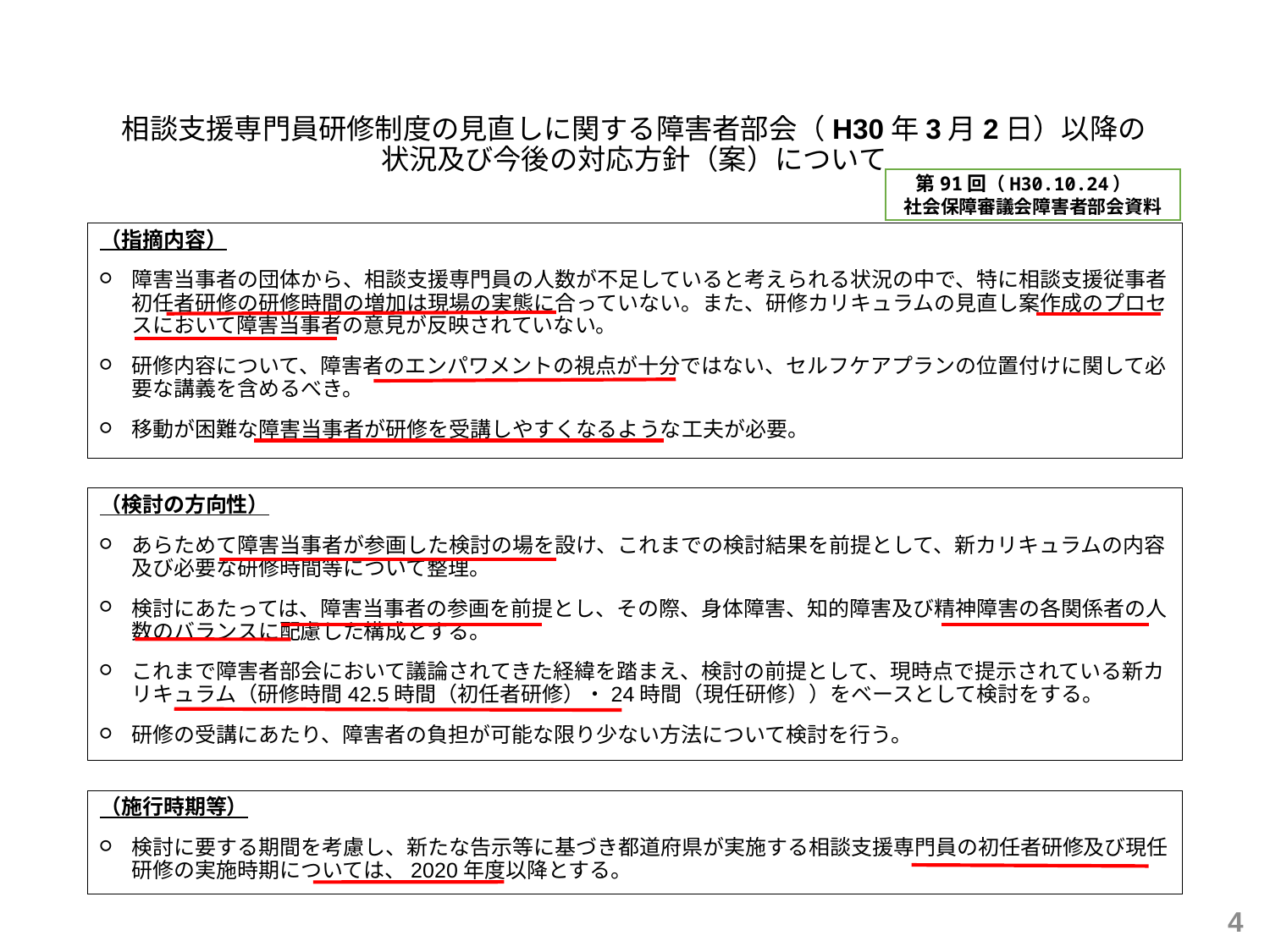

# 相談支援専門員研修制度の見直しに関する障害者部会（H30年3月2日）以降の 状況及び今後の対応方針（案）について
第91回（H30.10.24）
社会保障審議会障害者部会資料
（指摘内容）
障害当事者の団体から、相談支援専門員の人数が不足していると考えられる状況の中で、特に相談支援従事者初任者研修の研修時間の増加は現場の実態に合っていない。また、研修カリキュラムの見直し案作成のプロセスにおいて障害当事者の意見が反映されていない。
研修内容について、障害者のエンパワメントの視点が十分ではない、セルフケアプランの位置付けに関して必要な講義を含めるべき。
移動が困難な障害当事者が研修を受講しやすくなるような工夫が必要。
（検討の方向性）
あらためて障害当事者が参画した検討の場を設け、これまでの検討結果を前提として、新カリキュラムの内容及び必要な研修時間等について整理。
検討にあたっては、障害当事者の参画を前提とし、その際、身体障害、知的障害及び精神障害の各関係者の人数のバランスに配慮した構成とする。
これまで障害者部会において議論されてきた経緯を踏まえ、検討の前提として、現時点で提示されている新カリキュラム（研修時間42.5時間（初任者研修）・24時間（現任研修））をベースとして検討をする。
研修の受講にあたり、障害者の負担が可能な限り少ない方法について検討を行う。
（施行時期等）
検討に要する期間を考慮し、新たな告示等に基づき都道府県が実施する相談支援専門員の初任者研修及び現任研修の実施時期については、2020年度以降とする。
4